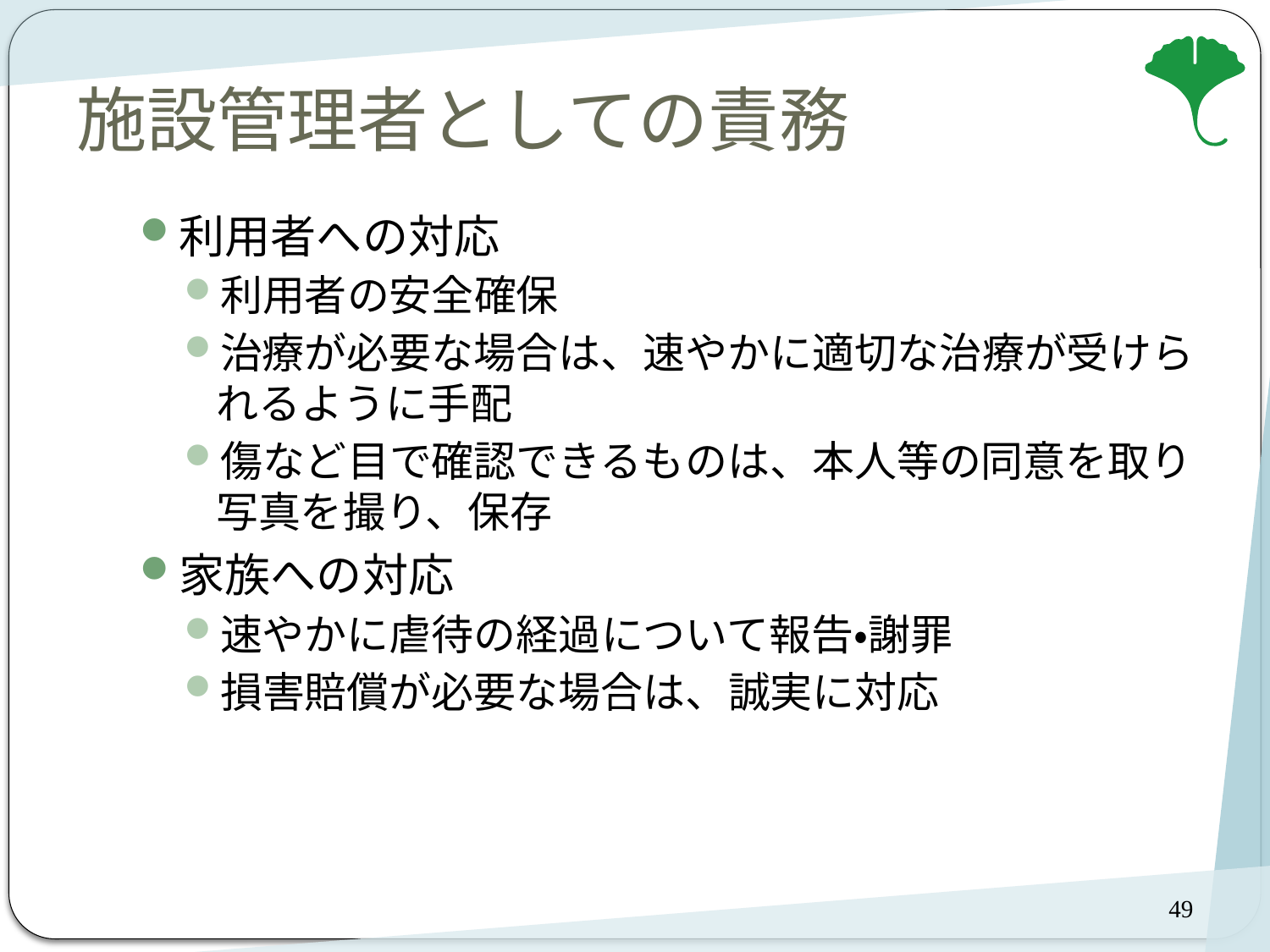

# 施設管理者としての責務
利用者への対応
利用者の安全確保
治療が必要な場合は、速やかに適切な治療が受けられるように手配
傷など目で確認できるものは、本人等の同意を取り写真を撮り、保存
家族への対応
速やかに虐待の経過について報告・謝罪
損害賠償が必要な場合は、誠実に対応
49